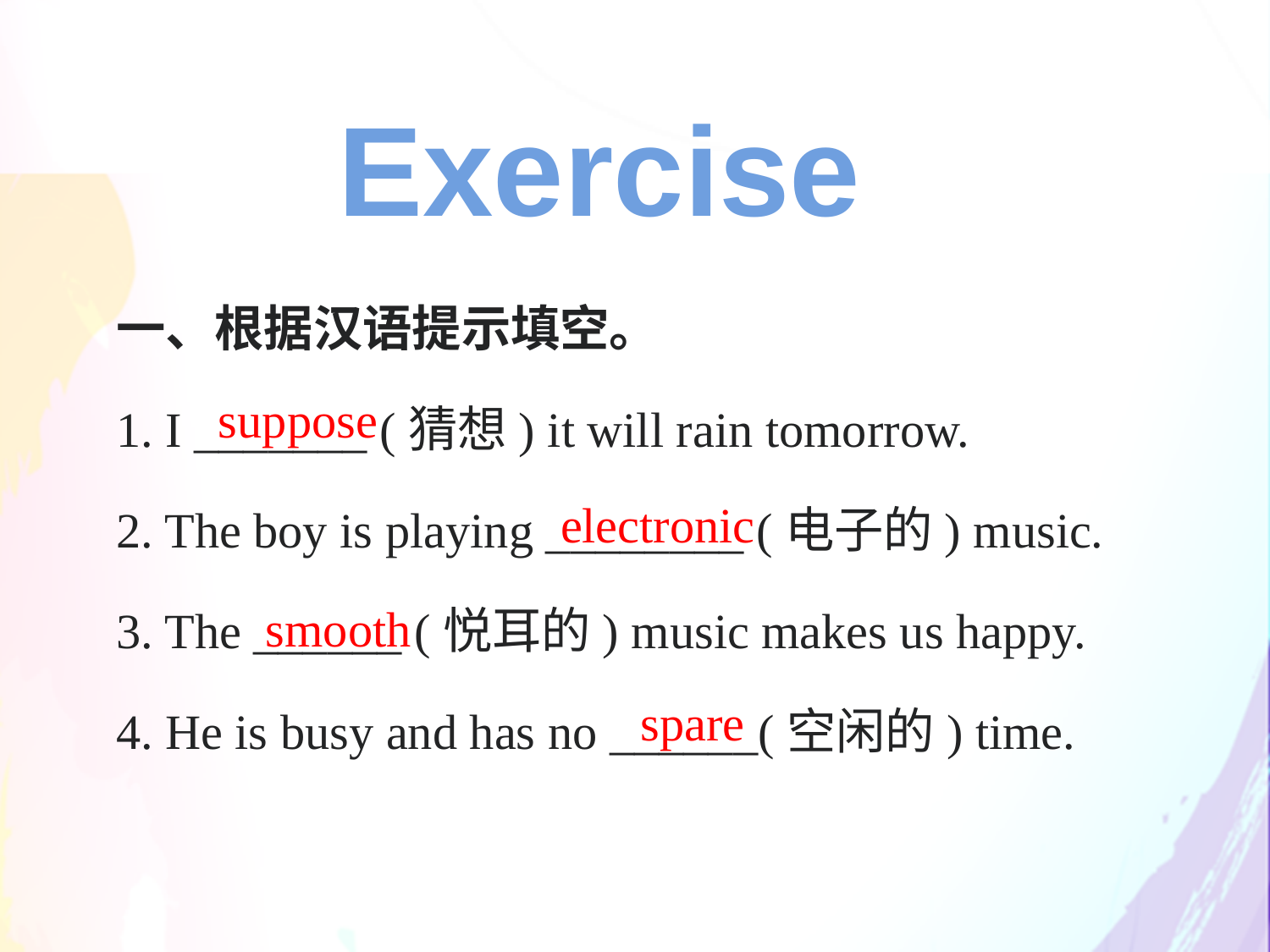

Exercise
一、根据汉语提示填空。
1. I _______ (猜想) it will rain tomorrow.
2. The boy is playing ________ (电子的) music.
3. The ______ (悦耳的) music makes us happy.
4. He is busy and has no ______(空闲的) time.
suppose
electronic
smooth
spare